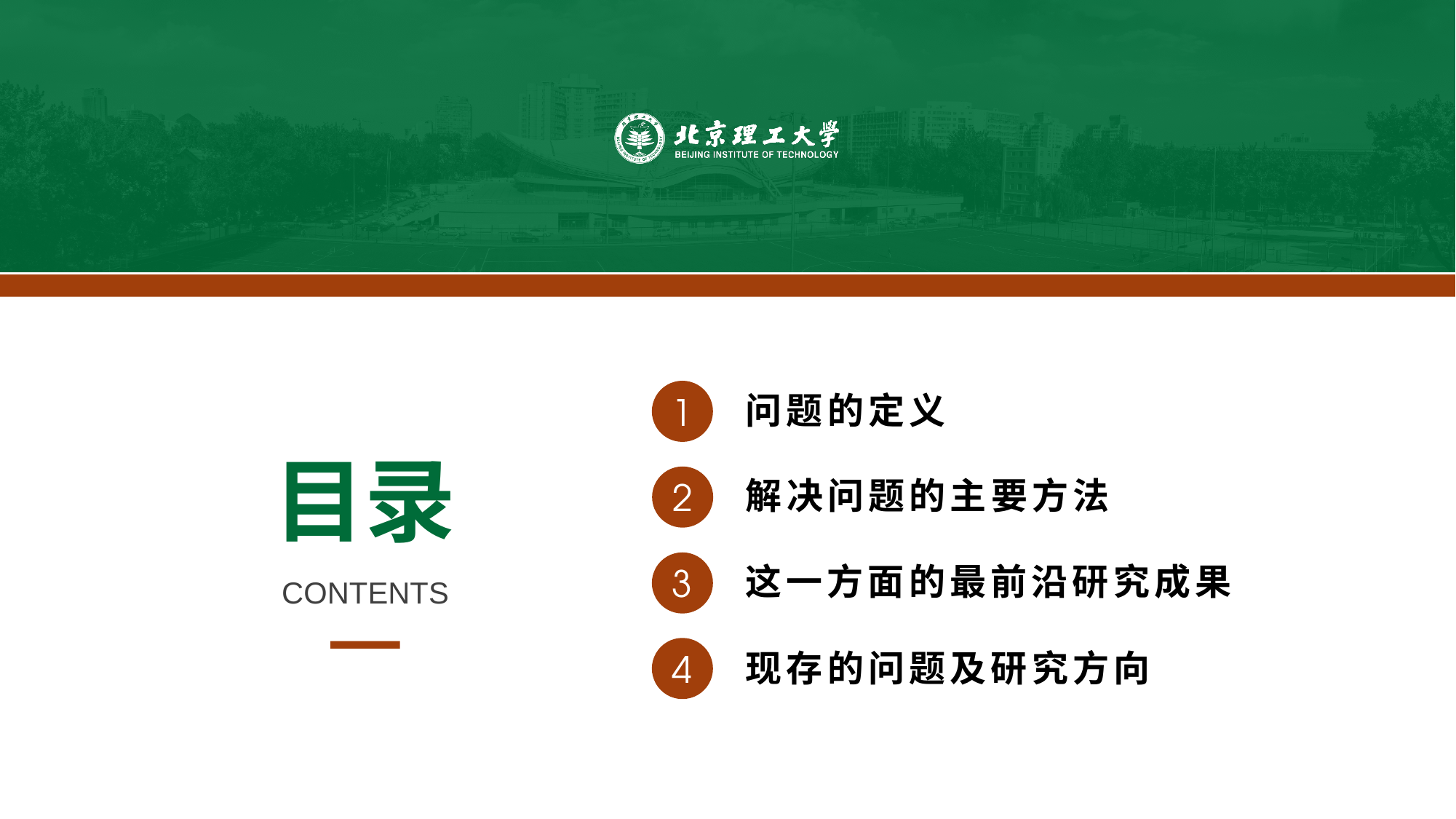

1
问题的定义
目录
2
解决问题的主要方法
3
这一方面的最前沿研究成果
CONTENTS
4
现存的问题及研究方向